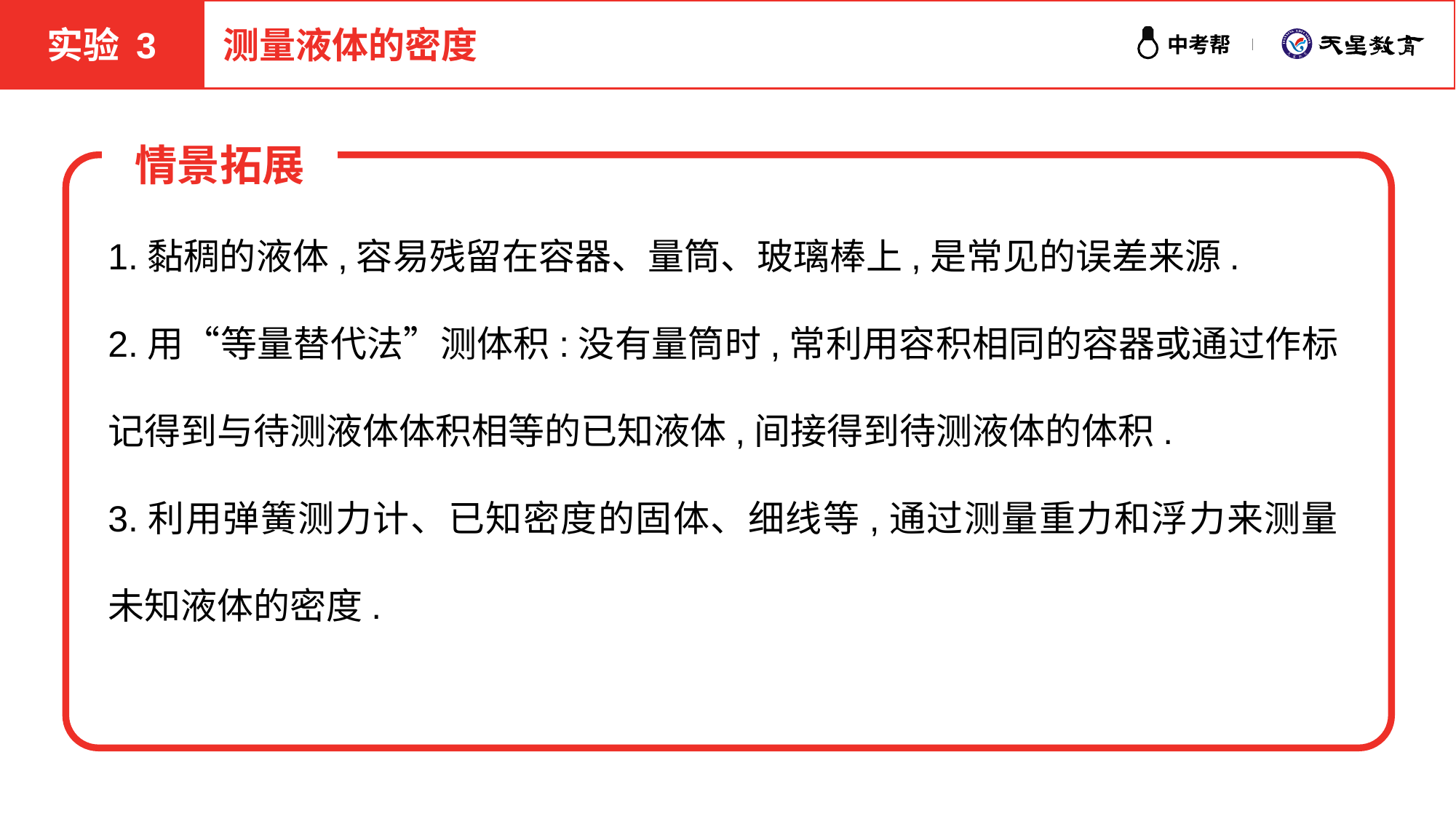

实验 3
测量液体的密度
情景拓展

1.黏稠的液体,容易残留在容器、量筒、玻璃棒上,是常见的误差来源.
2.用“等量替代法”测体积:没有量筒时,常利用容积相同的容器或通过作标记得到与待测液体体积相等的已知液体,间接得到待测液体的体积.
3.利用弹簧测力计、已知密度的固体、细线等,通过测量重力和浮力来测量未知液体的密度.